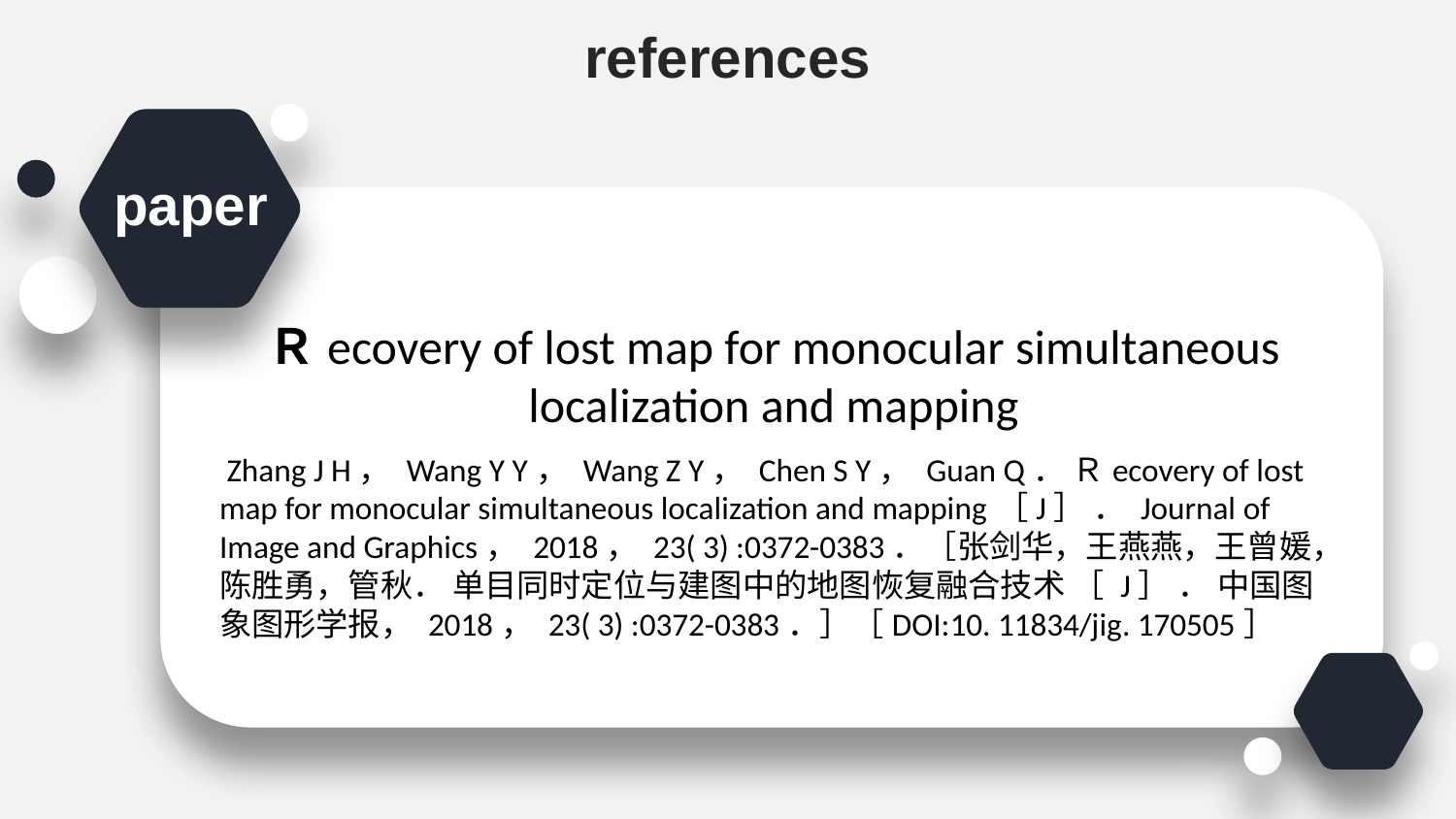

references

paper

Ｒecovery of lost map for monocular simultaneous localization and mapping
 Zhang J H， Wang Y Y， Wang Z Y， Chen S Y， Guan Q． Ｒecovery of lost map for monocular simultaneous localization and mapping［J］ ． Journal of Image and Graphics， 2018， 23( 3) :0372-0383．［张剑华，王燕燕，王曾媛，陈胜勇，管秋． 单目同时定位与建图中的地图恢复融合技术 ［ J］ ． 中国图象图形学报， 2018， 23( 3) :0372-0383．］［DOI:10. 11834/jig. 170505］